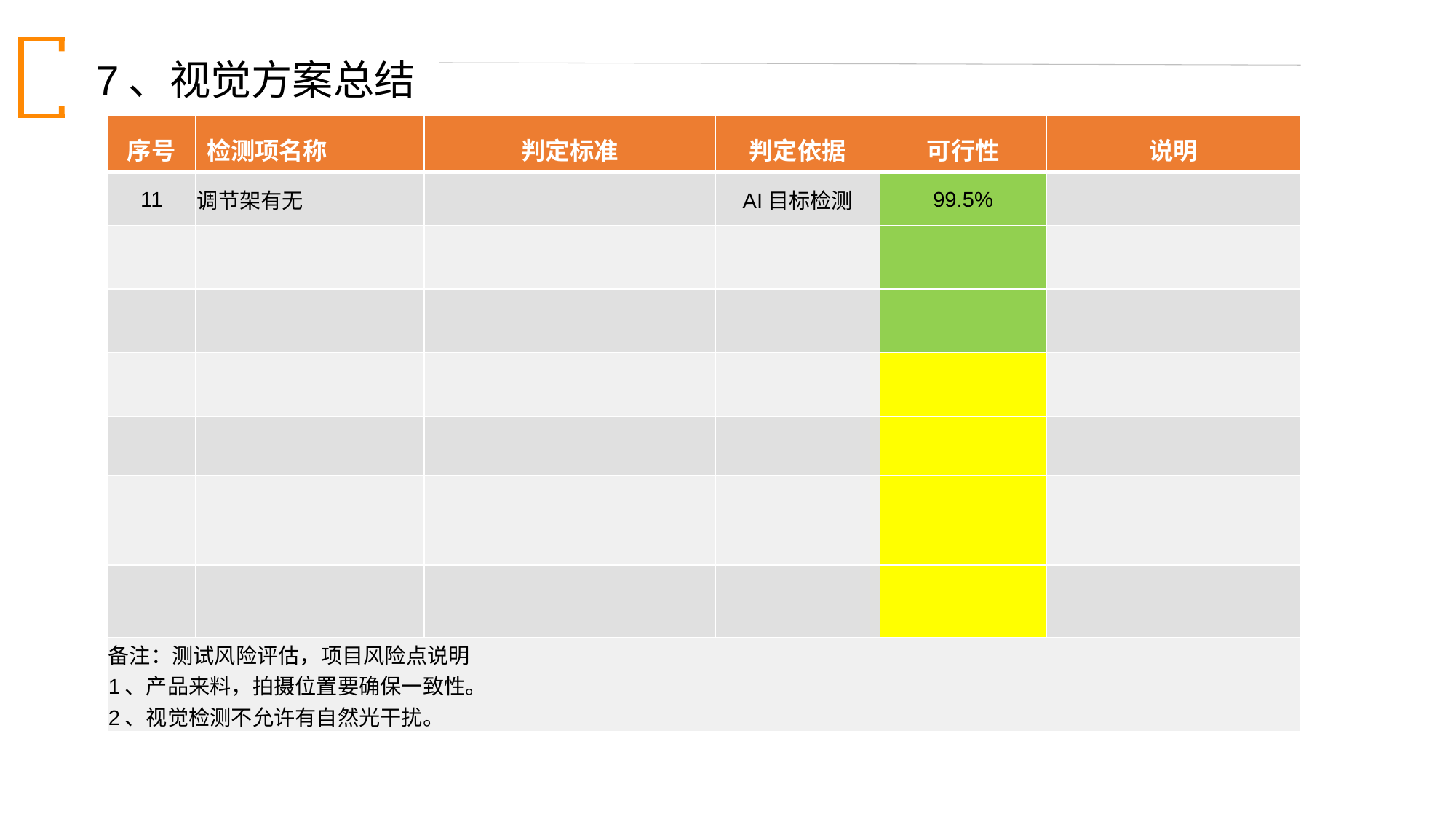

7、视觉方案总结

| 序号 | 检测项名称 | 判定标准 | 判定依据 | 可行性 | 说明 |
| --- | --- | --- | --- | --- | --- |
| 11 | 调节架有无 |  | AI目标检测 | 99.5% |  |
|  |  |  |  |  |  |
|  |  |  |  |  |  |
|  |  |  |  |  |  |
|  |  |  |  |  |  |
|  |  |  |  |  |  |
|  |  |  |  |  |  |
| 备注：测试风险评估，项目风险点说明 1、产品来料，拍摄位置要确保一致性。 2、视觉检测不允许有自然光干扰。 |  |  |  |  |  |